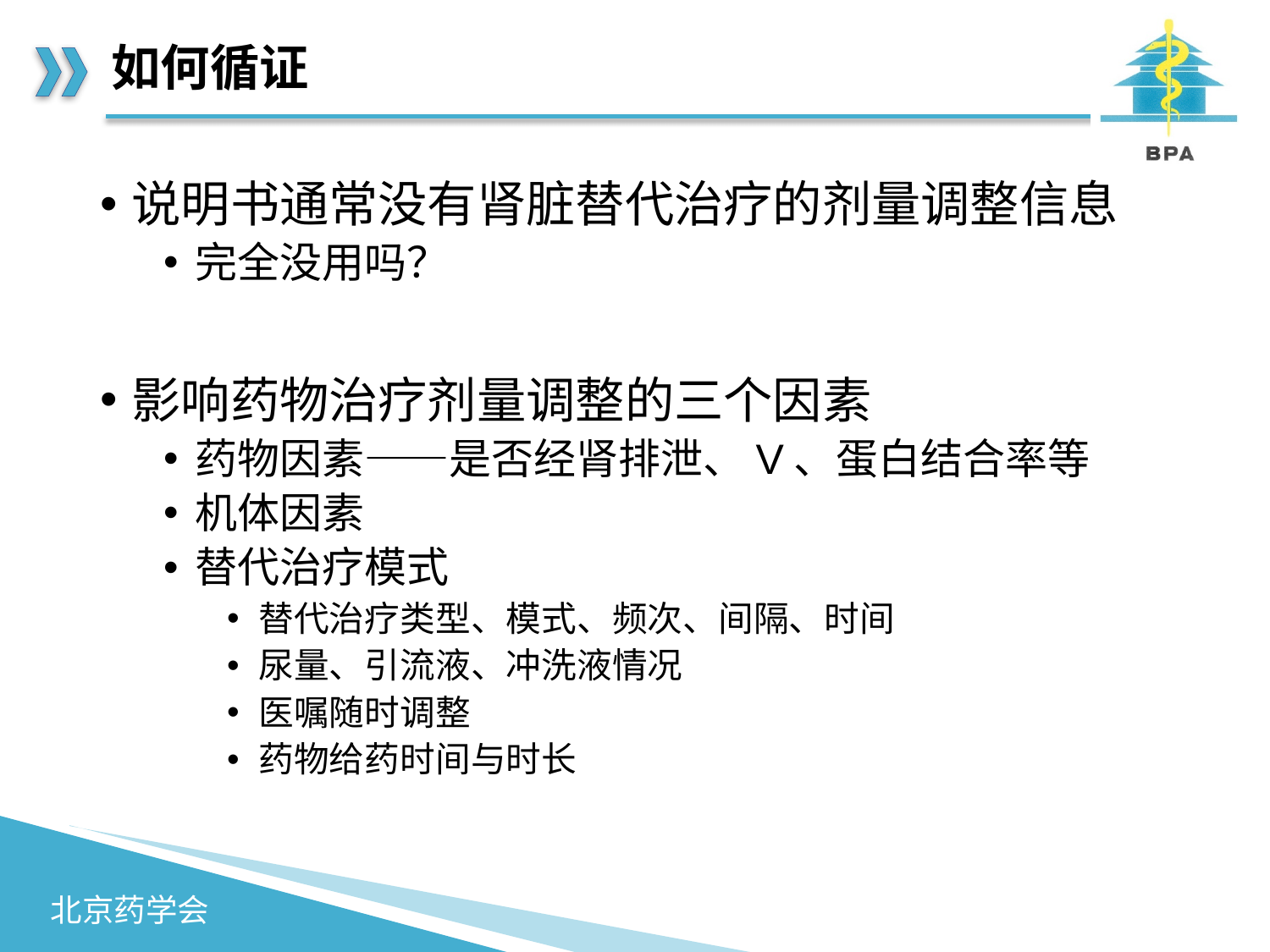

# 如何循证
说明书通常没有肾脏替代治疗的剂量调整信息
完全没用吗？

影响药物治疗剂量调整的三个因素
药物因素——是否经肾排泄、V、蛋白结合率等
机体因素
替代治疗模式
替代治疗类型、模式、频次、间隔、时间
尿量、引流液、冲洗液情况
医嘱随时调整
药物给药时间与时长